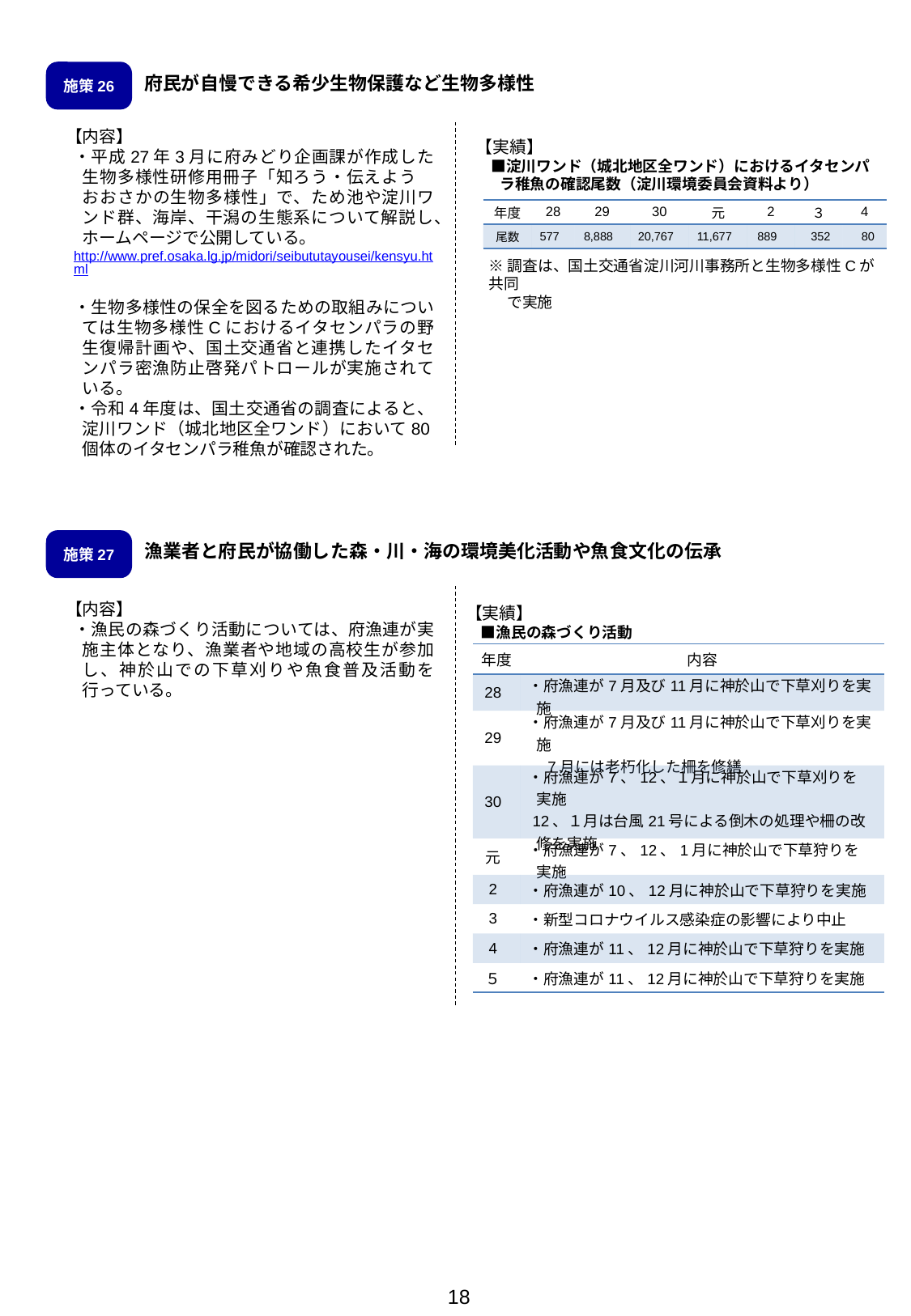

施策26
府民が自慢できる希少生物保護など生物多様性
【内容】
・平成27年3月に府みどり企画課が作成した生物多様性研修用冊子「知ろう・伝えよう　おおさかの生物多様性」で、ため池や淀川ワンド群、海岸、干潟の生態系について解説し、ホームページで公開している。
http://www.pref.osaka.lg.jp/midori/seibututayousei/kensyu.html

・生物多様性の保全を図るための取組みについては生物多様性Cにおけるイタセンパラの野生復帰計画や、国土交通省と連携したイタセンパラ密漁防止啓発パトロールが実施されている。
・令和4年度は、国土交通省の調査によると、淀川ワンド（城北地区全ワンド）において80個体のイタセンパラ稚魚が確認された。

【実績】
　■淀川ワンド（城北地区全ワンド）におけるイタセンパラ稚魚の確認尾数（淀川環境委員会資料より）
| 年度 | 28 | 29 | 30 | 元 | 2 | ３ | 4 |
| --- | --- | --- | --- | --- | --- | --- | --- |
| 尾数 | 577 | 8,888 | 20,767 | 11,677 | 889 | 352 | 80 |
※調査は、国土交通省淀川河川事務所と生物多様性Cが共同
　 で実施
施策27
漁業者と府民が協働した森・川・海の環境美化活動や魚食文化の伝承
【内容】
・漁民の森づくり活動については、府漁連が実施主体となり、漁業者や地域の高校生が参加し、神於山での下草刈りや魚食普及活動を行っている。
【実績】
　■漁民の森づくり活動
| 年度 | 内容 |
| --- | --- |
| 28 | ・府漁連が7月及び11月に神於山で下草刈りを実施 |
| 29 | ・府漁連が7月及び11月に神於山で下草刈りを実施 　7月には老朽化した柵を修繕 |
| 30 | ・府漁連が7、12、１月に神於山で下草刈りを実施 12、１月は台風21号による倒木の処理や柵の改修を実施 |
| 元 | ・府漁連が7、12、1月に神於山で下草狩りを実施 |
| 2 | ・府漁連が10、12月に神於山で下草狩りを実施 |
| 3 | ・新型コロナウイルス感染症の影響により中止 |
| 4 | ・府漁連が11、12月に神於山で下草狩りを実施 |
| ５ | ・府漁連が11、12月に神於山で下草狩りを実施 |
18